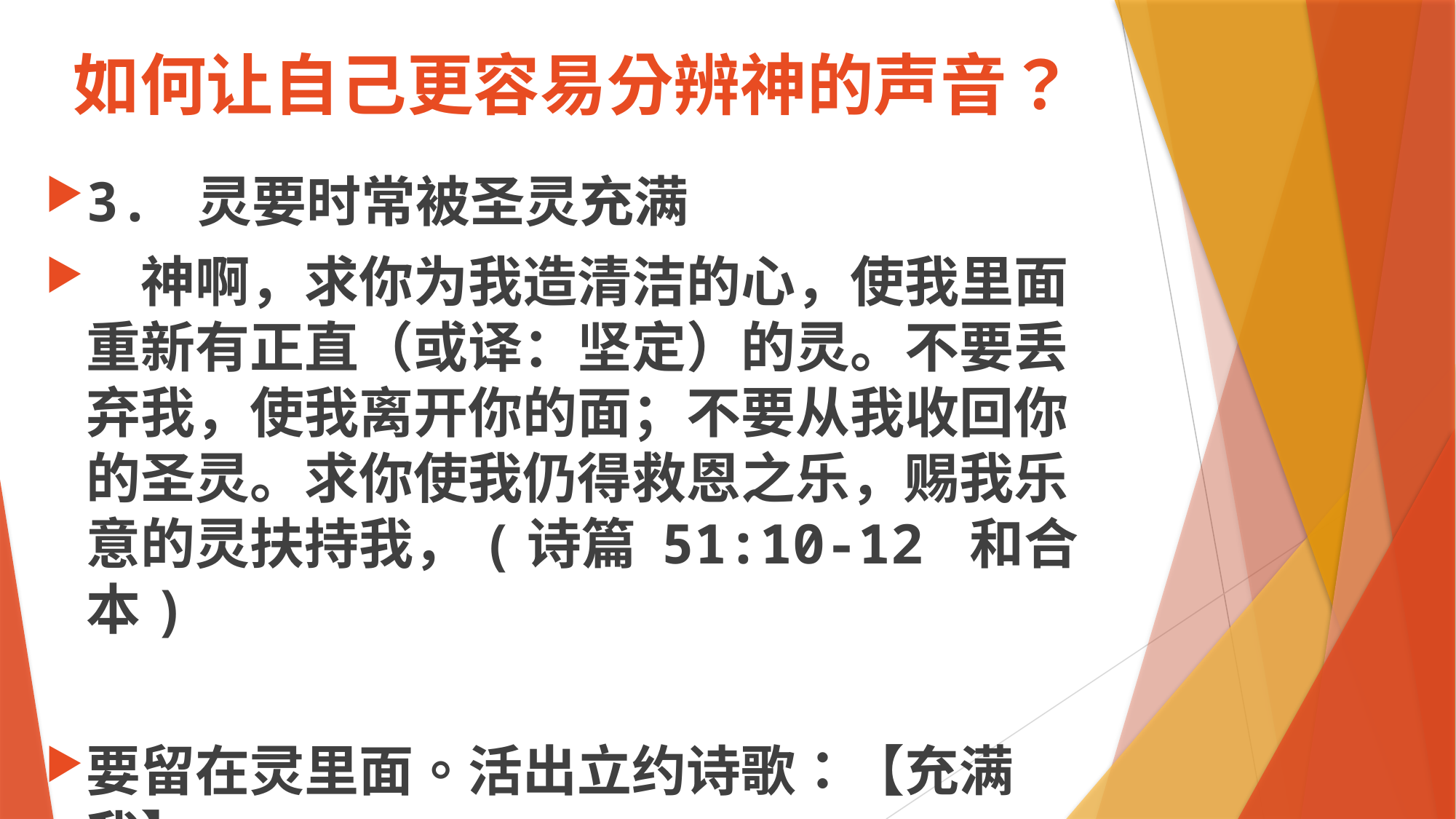

# 如何让自己更容易分辨神的声音？
3. 灵要时常被圣灵充满
　神啊，求你为我造清洁的心，使我里面重新有正直（或译：坚定）的灵。不要丢弃我，使我离开你的面；不要从我收回你的圣灵。求你使我仍得救恩之乐，赐我乐意的灵扶持我，(诗篇 51:10-12 和合本)

要留在灵里面。活出立约诗歌：【充满我】